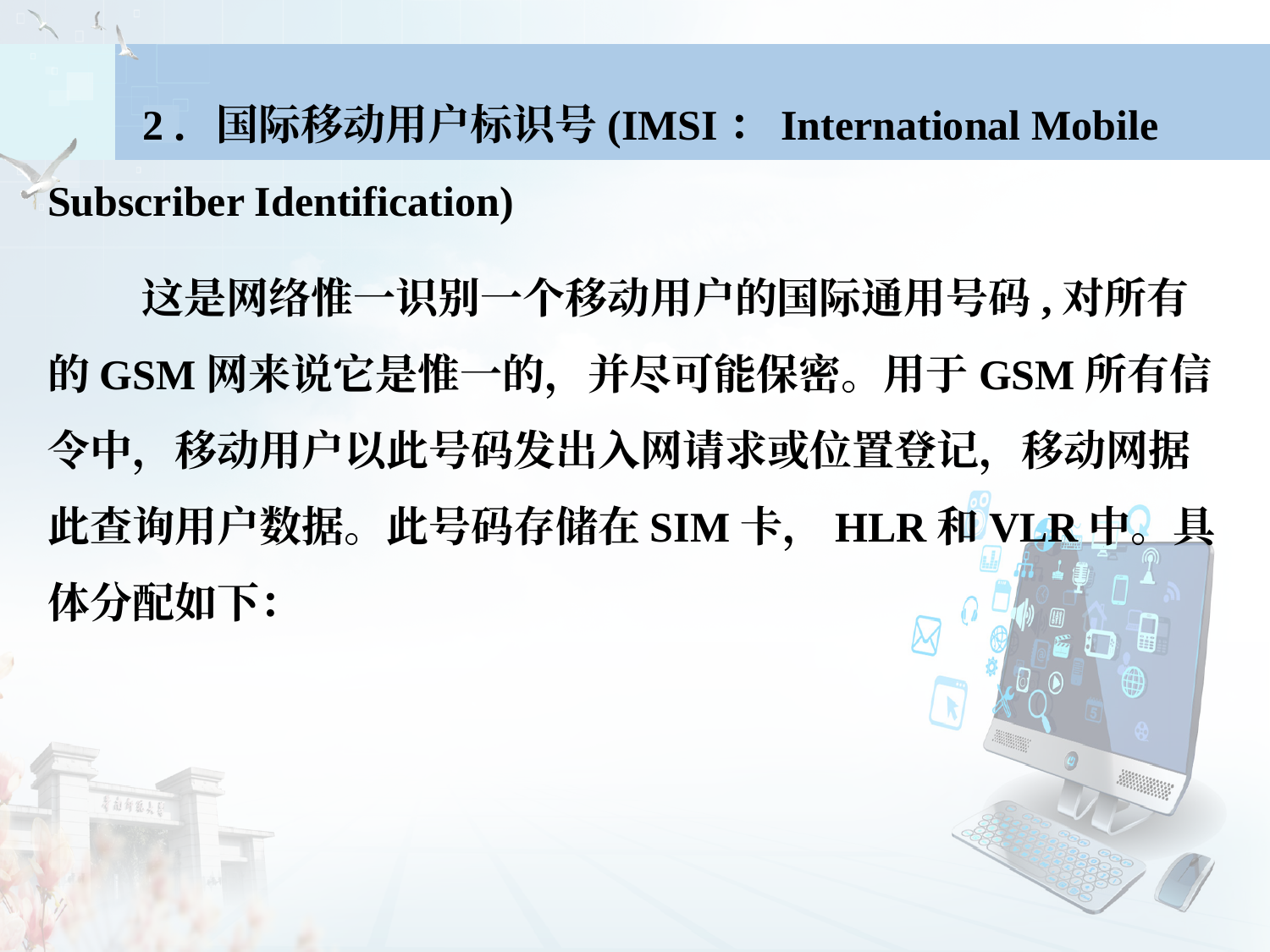

2．国际移动用户标识号(IMSI：International Mobile Subscriber Identification)
        这是网络惟一识别一个移动用户的国际通用号码,对所有的GSM网来说它是惟一的，并尽可能保密。用于GSM所有信令中，移动用户以此号码发出入网请求或位置登记，移动网据此查询用户数据。此号码存储在SIM卡，HLR和VLR中。具体分配如下：